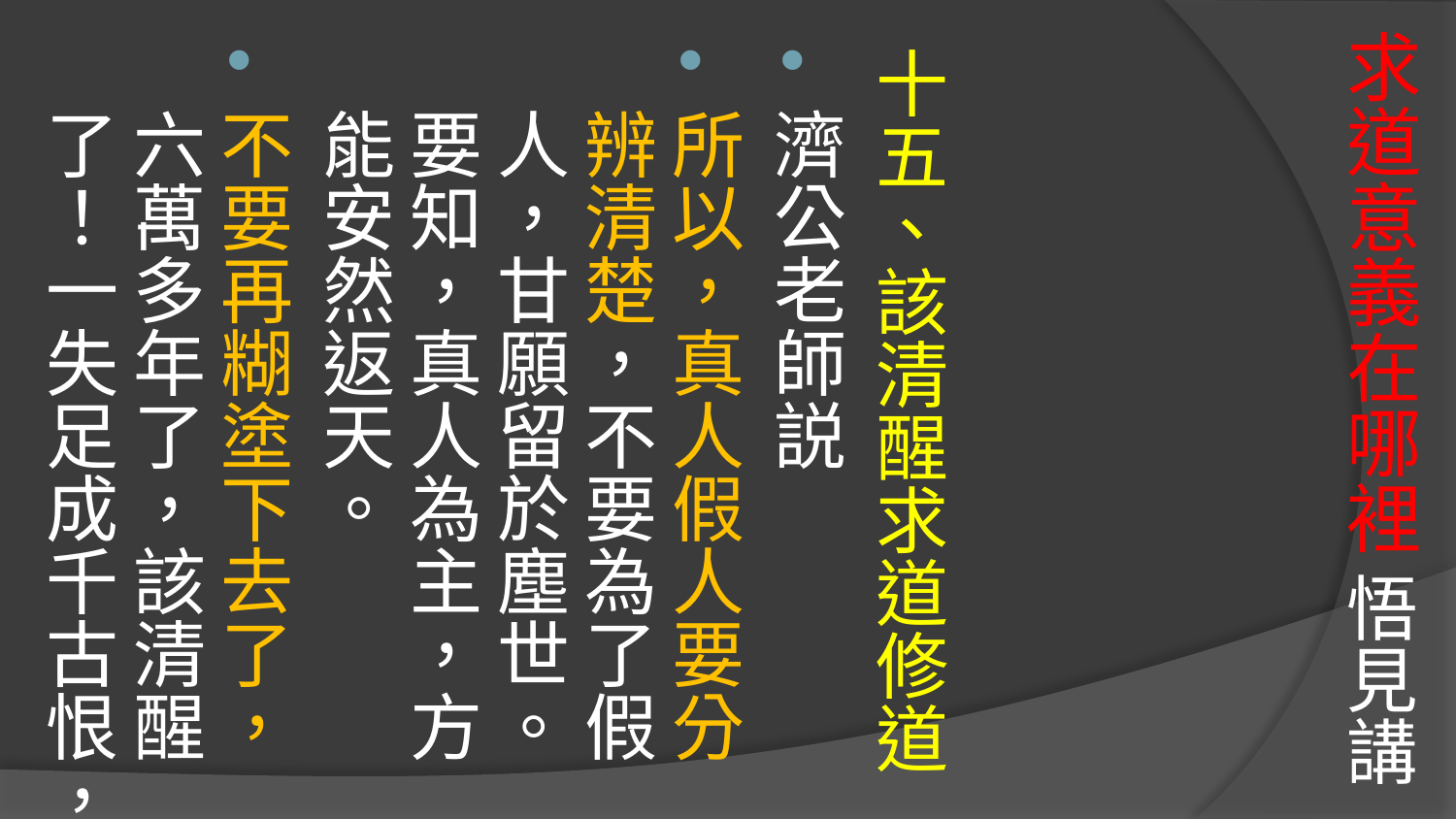

# 求道意義在哪裡 悟見講
十五、該清醒求道修道
濟公老師説
所以，真人假人要分辨清楚，不要為了假人，甘願留於塵世。要知，真人為主，方能安然返天。
不要再糊塗下去了，六萬多年了，該清醒了！一失足成千古恨，